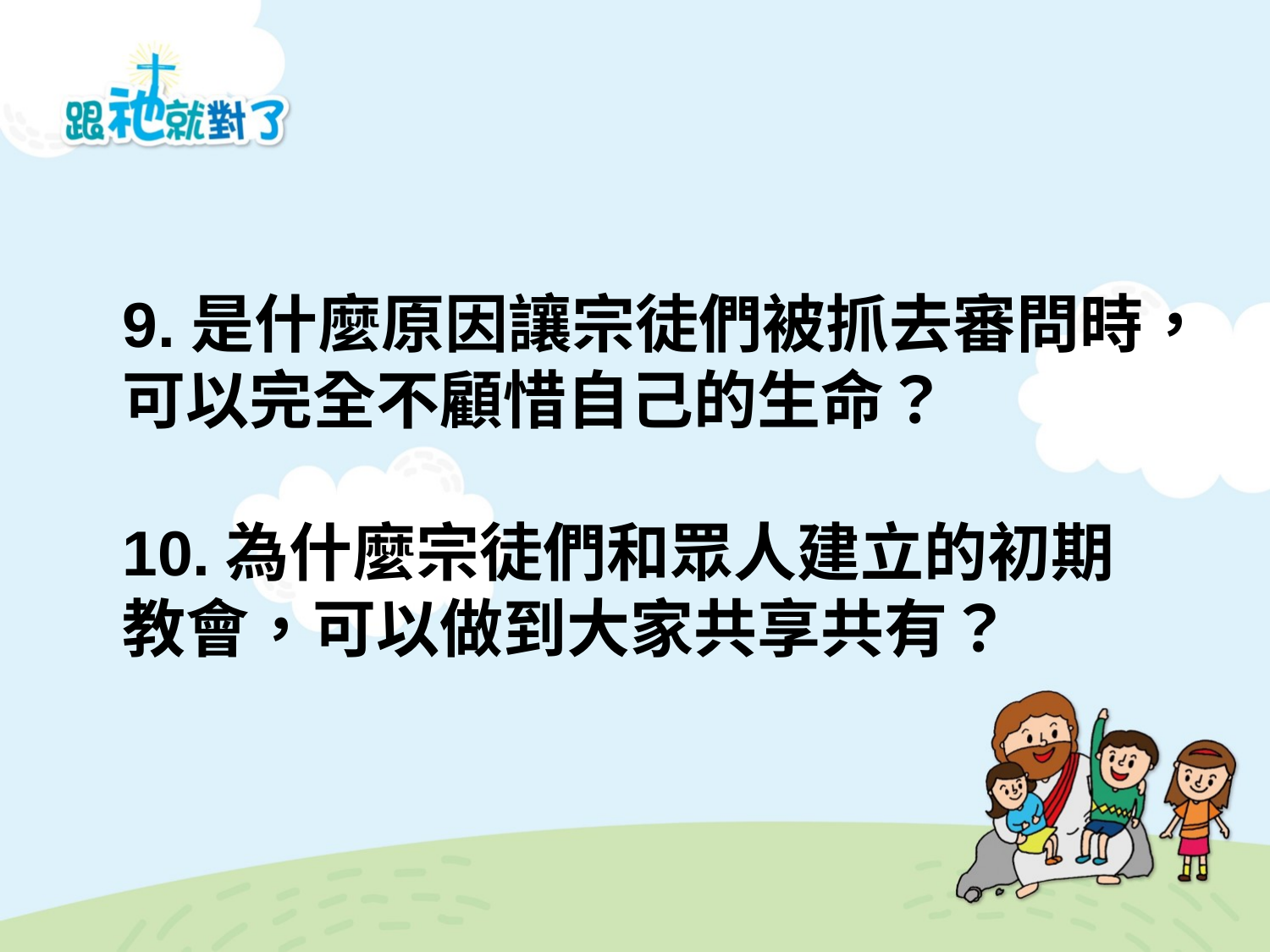

9.是什麼原因讓宗徒們被抓去審問時，可以完全不顧惜自己的生命？

10.為什麼宗徒們和眾人建立的初期教會，可以做到大家共享共有？